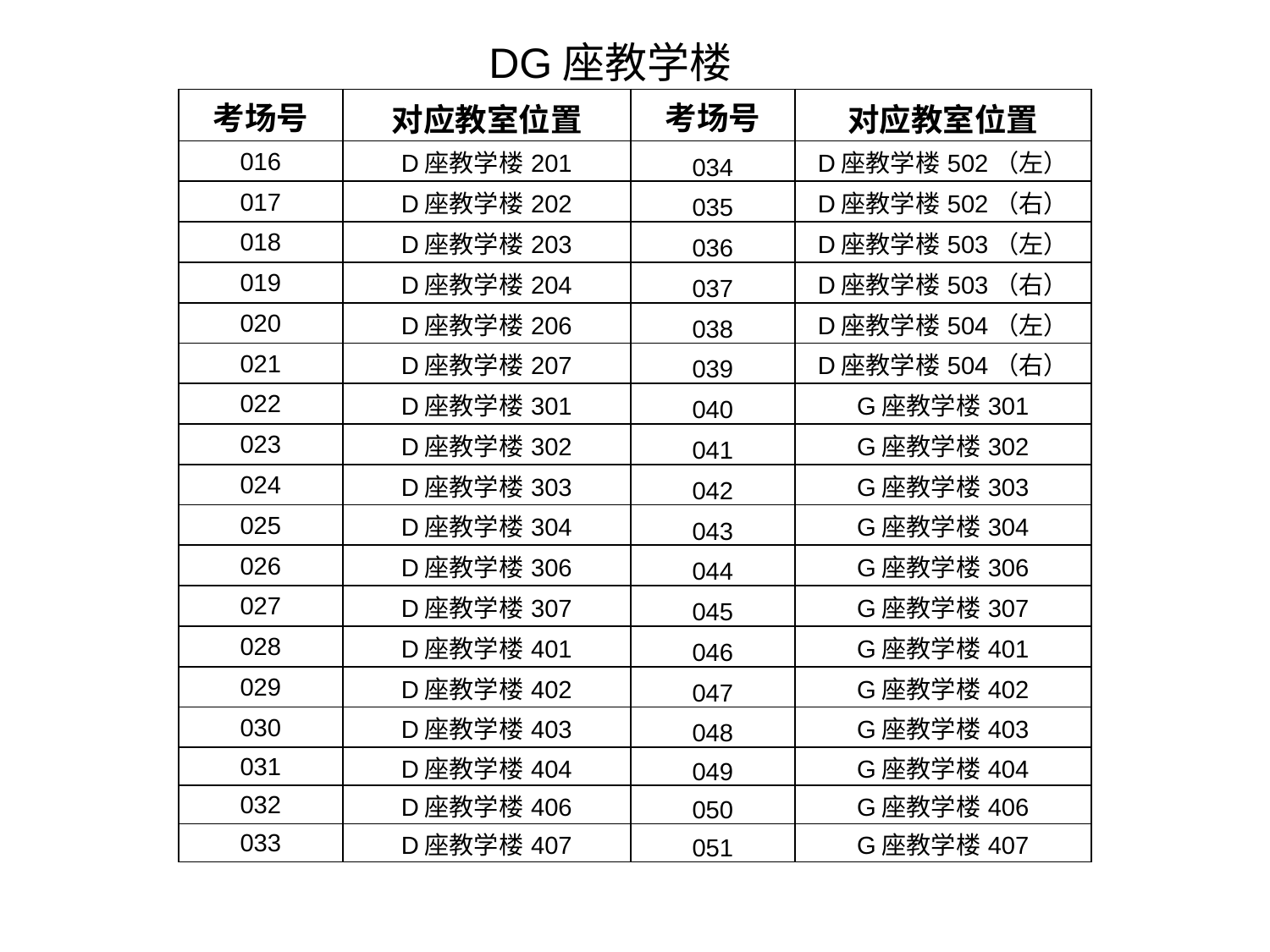

DG座教学楼
| 考场号 | 对应教室位置 | 考场号 | 对应教室位置 |
| --- | --- | --- | --- |
| 016 | D座教学楼201 | 034 | D座教学楼502（左） |
| 017 | D座教学楼202 | 035 | D座教学楼502（右） |
| 018 | D座教学楼203 | 036 | D座教学楼503（左） |
| 019 | D座教学楼204 | 037 | D座教学楼503（右） |
| 020 | D座教学楼206 | 038 | D座教学楼504（左） |
| 021 | D座教学楼207 | 039 | D座教学楼504（右） |
| 022 | D座教学楼301 | 040 | G座教学楼301 |
| 023 | D座教学楼302 | 041 | G座教学楼302 |
| 024 | D座教学楼303 | 042 | G座教学楼303 |
| 025 | D座教学楼304 | 043 | G座教学楼304 |
| 026 | D座教学楼306 | 044 | G座教学楼306 |
| 027 | D座教学楼307 | 045 | G座教学楼307 |
| 028 | D座教学楼401 | 046 | G座教学楼401 |
| 029 | D座教学楼402 | 047 | G座教学楼402 |
| 030 | D座教学楼403 | 048 | G座教学楼403 |
| 031 | D座教学楼404 | 049 | G座教学楼404 |
| 032 | D座教学楼406 | 050 | G座教学楼406 |
| 033 | D座教学楼407 | 051 | G座教学楼407 |